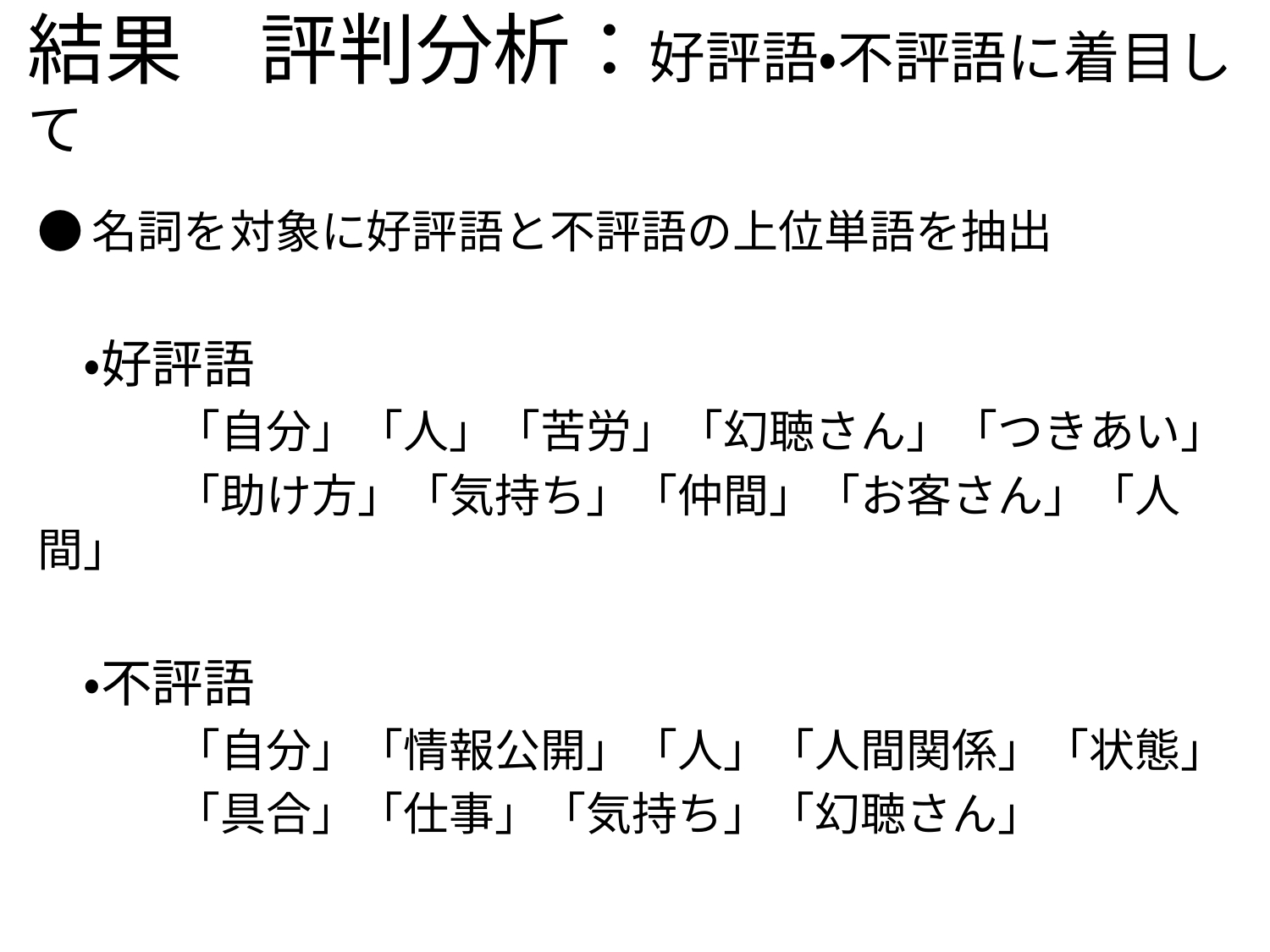

# 結果　評判分析：好評語・不評語に着目して
●名詞を対象に好評語と不評語の上位単語を抽出

　・好評語
　　　「自分」「人」「苦労」「幻聴さん」「つきあい」
　　　「助け方」「気持ち」「仲間」「お客さん」「人間」

　・不評語
　　　「自分」「情報公開」「人」「人間関係」「状態」
　　　「具合」「仕事」「気持ち」「幻聴さん」